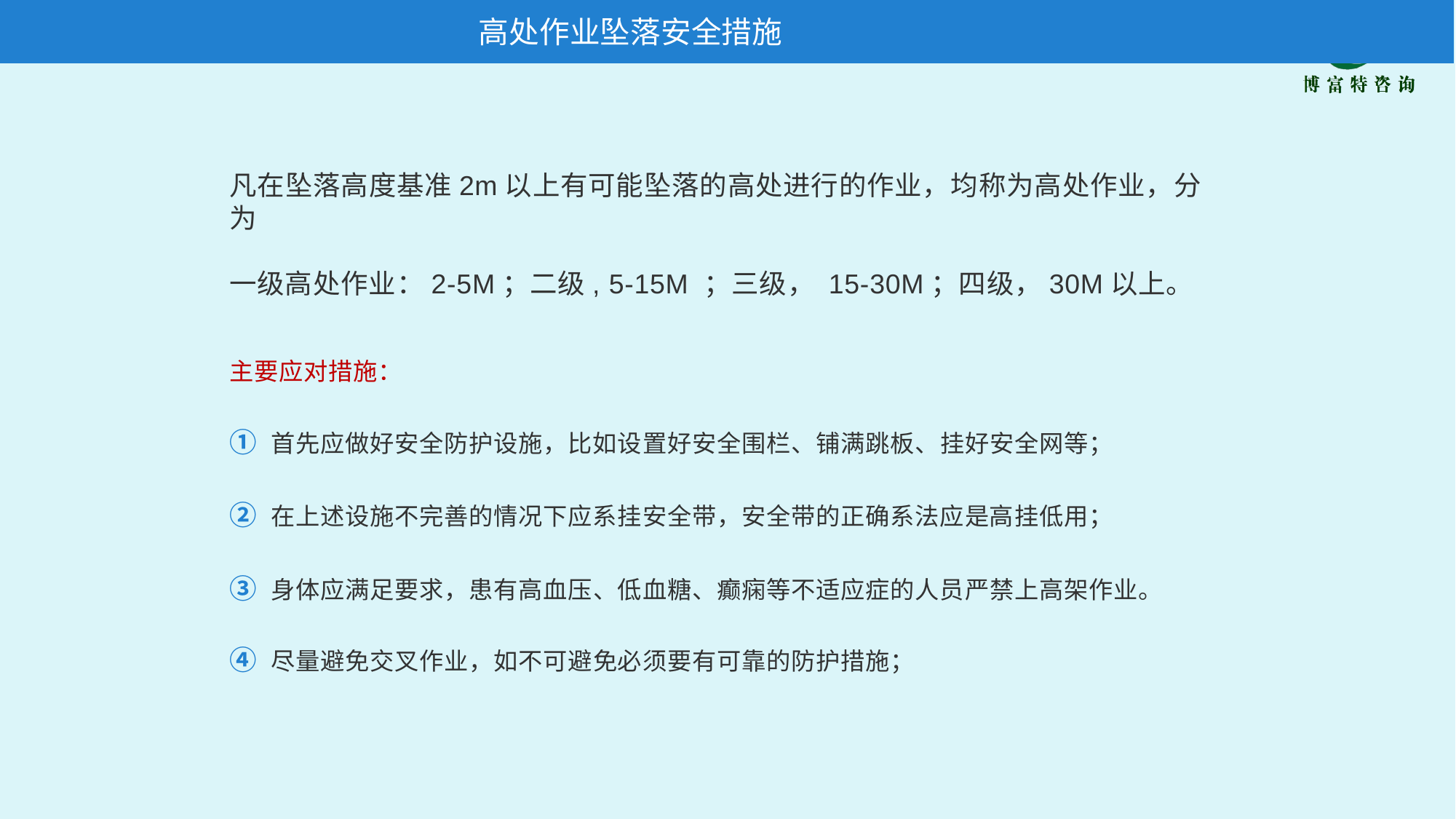

高处作业坠落安全措施
凡在坠落高度基准2m以上有可能坠落的高处进行的作业，均称为高处作业，分为

一级高处作业：2-5M；二级, 5-15M ；三级， 15-30M；四级，30M以上。
主要应对措施：

① 首先应做好安全防护设施，比如设置好安全围栏、铺满跳板、挂好安全网等；

② 在上述设施不完善的情况下应系挂安全带，安全带的正确系法应是高挂低用；

③ 身体应满足要求，患有高血压、低血糖、癫痫等不适应症的人员严禁上高架作业。
④ 尽量避免交叉作业，如不可避免必须要有可靠的防护措施；